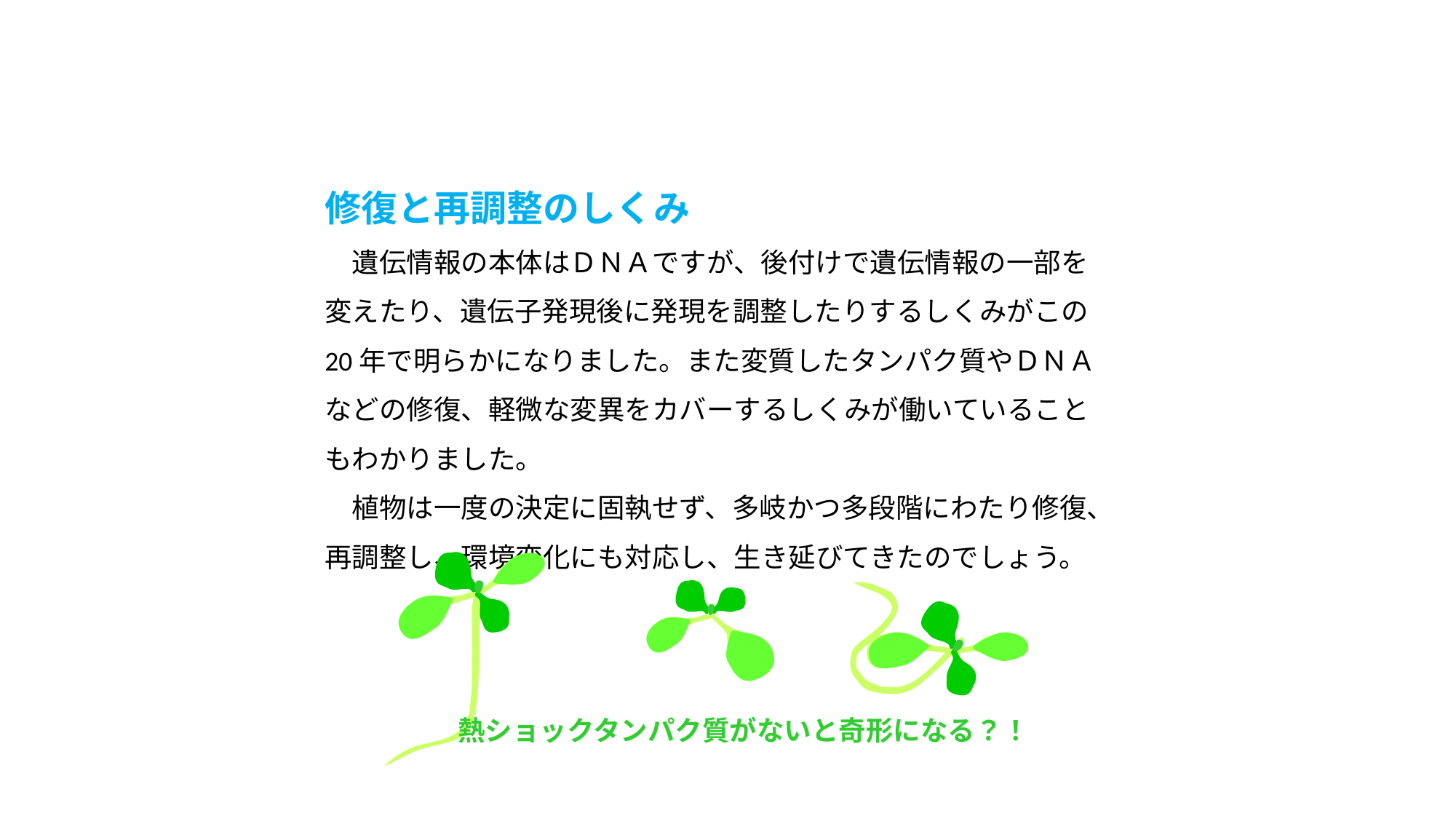

修復と再調整のしくみ
　遺伝情報の本体はＤＮＡですが、後付けで遺伝情報の一部を変えたり、遺伝子発現後に発現を調整したりするしくみがこの20年で明らかになりました。また変質したタンパク質やＤＮＡなどの修復、軽微な変異をカバーするしくみが働いていることもわかりました。
　植物は一度の決定に固執せず、多岐かつ多段階にわたり修復、再調整し、環境変化にも対応し、生き延びてきたのでしょう。

熱ショックタンパク質がないと奇形になる？！